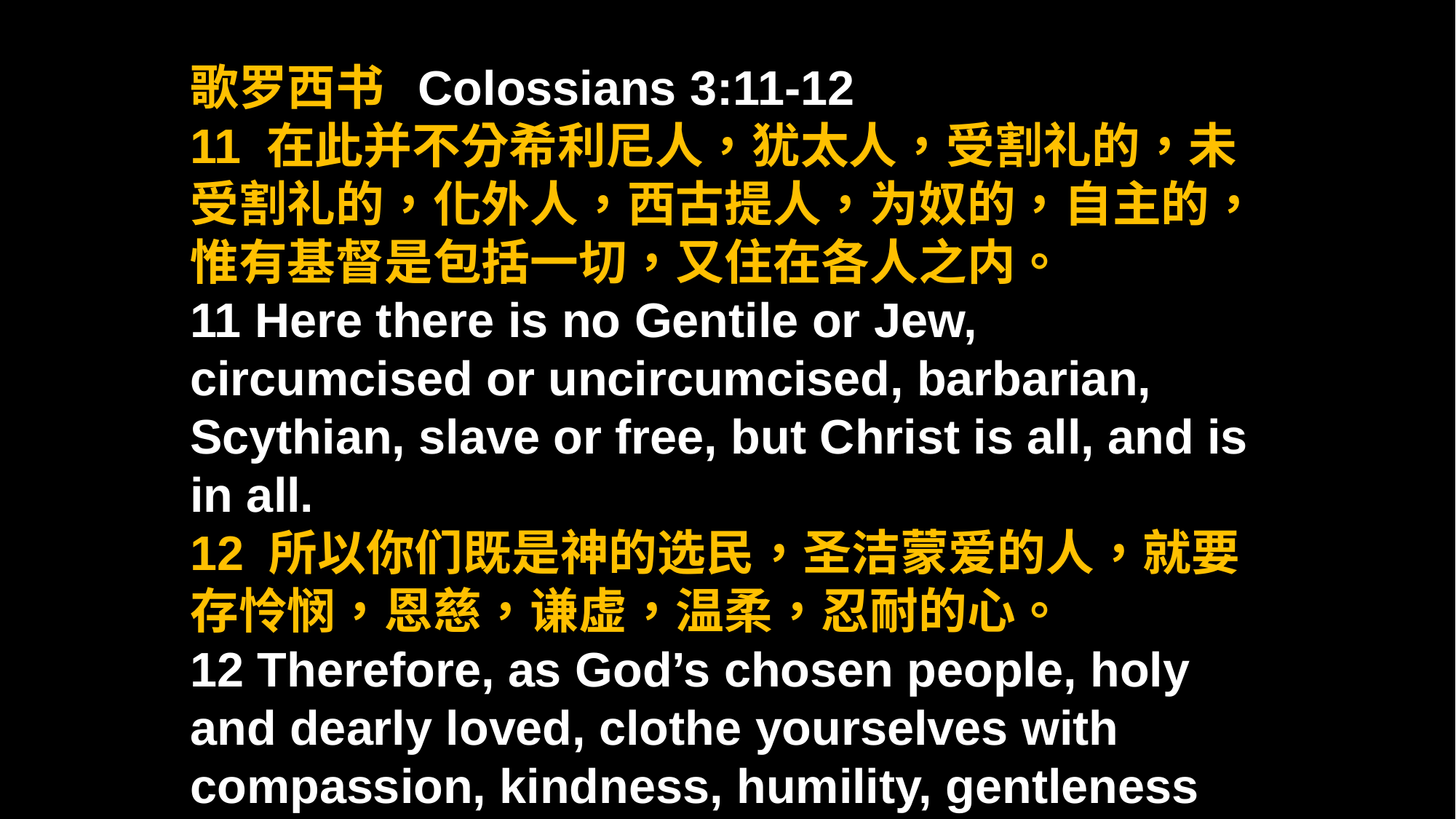

歌罗西书  Colossians 3:11-12
11 在此并不分希利尼人，犹太人，受割礼的，未受割礼的，化外人，西古提人，为奴的，自主的，惟有基督是包括一切，又住在各人之内。
11 Here there is no Gentile or Jew, circumcised or uncircumcised, barbarian, Scythian, slave or free, but Christ is all, and is in all.
12 所以你们既是神的选民，圣洁蒙爱的人，就要存怜悯，恩慈，谦虚，温柔，忍耐的心。
12 Therefore, as God’s chosen people, holy and dearly loved, clothe yourselves with compassion, kindness, humility, gentleness and patience.